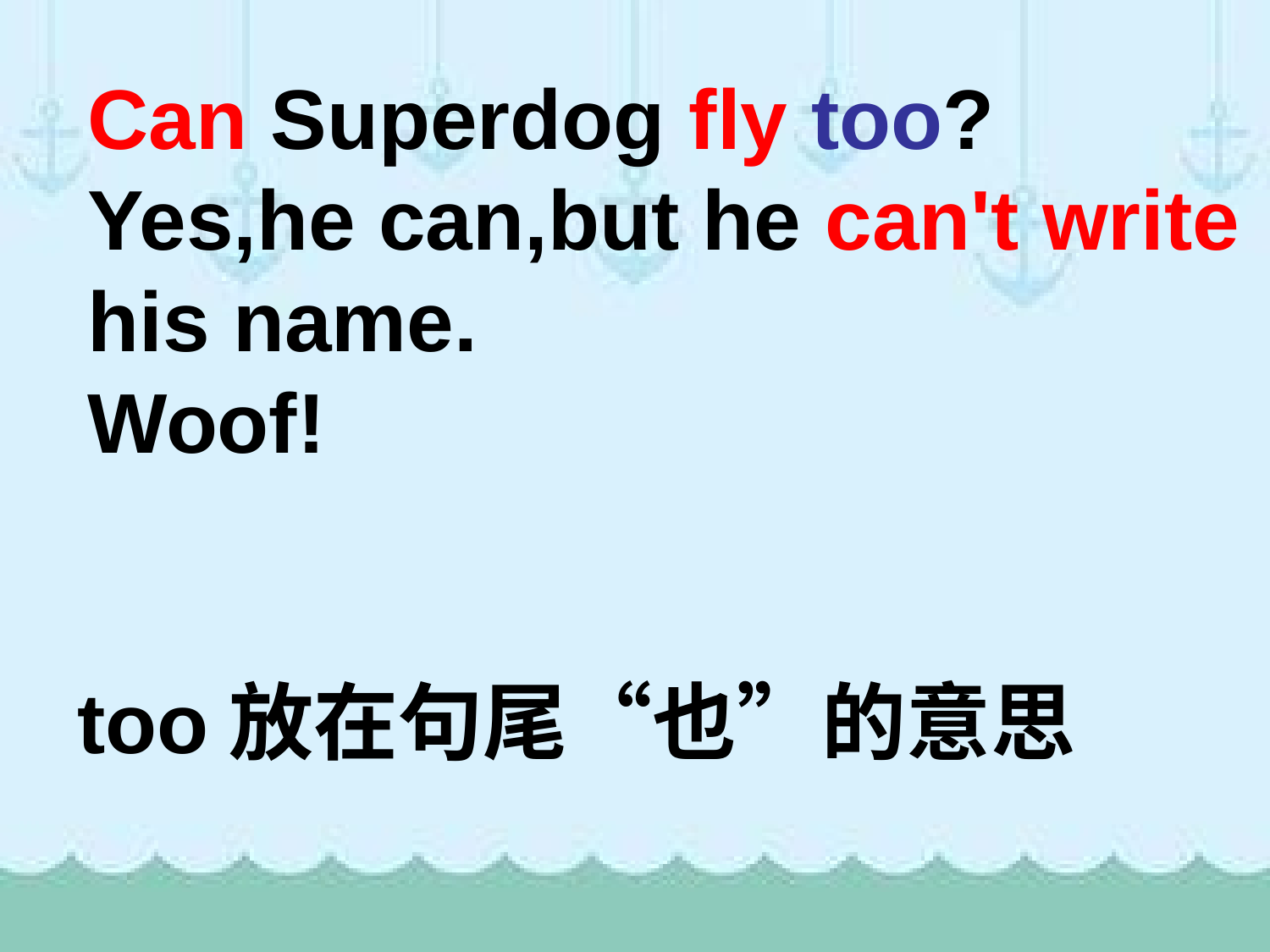

Can Superdog fly too?
Yes,he can,but he can't write his name.
Woof!
too放在句尾“也”的意思